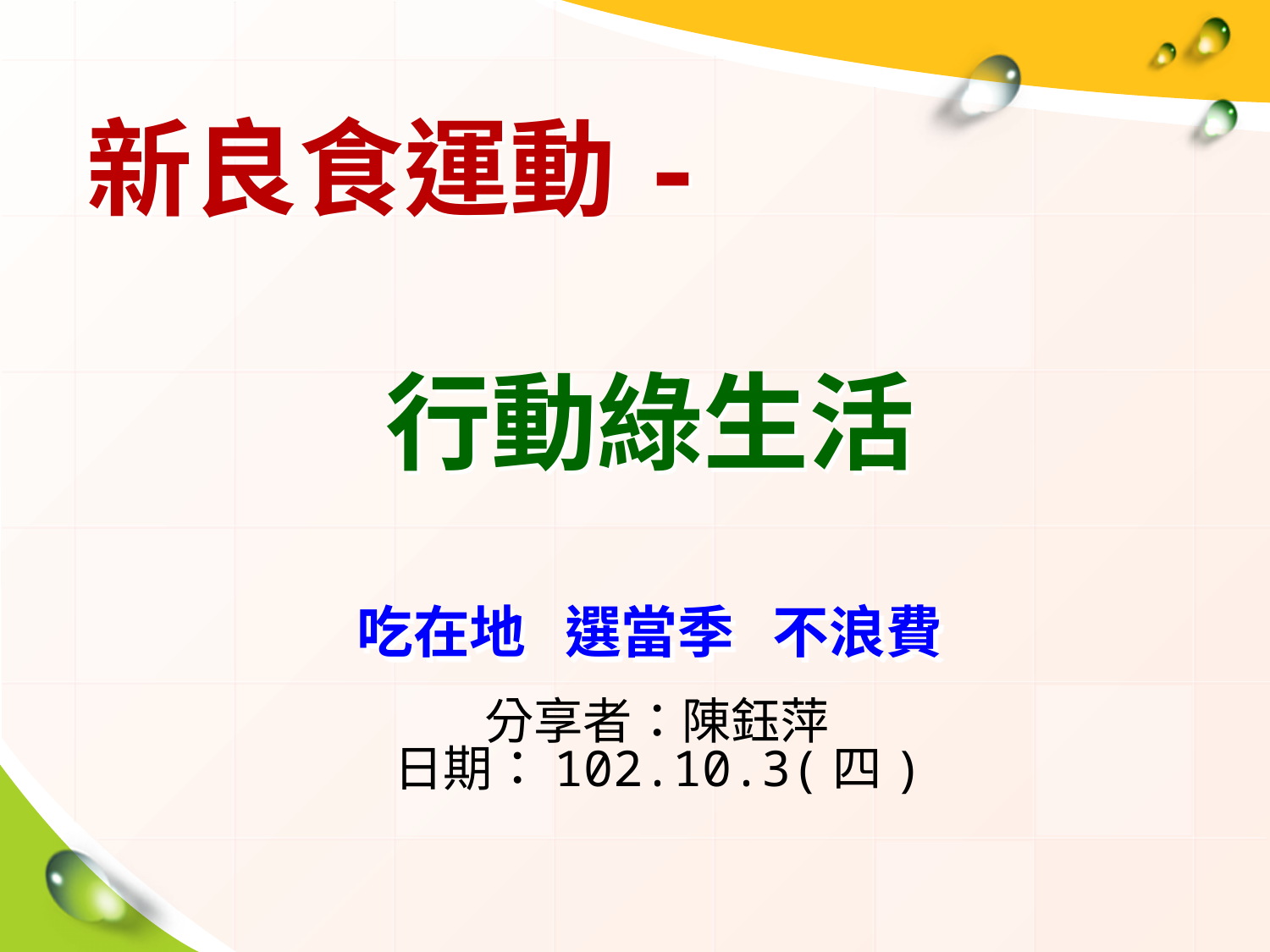

新良食運動-
行動綠生活
吃在地   選當季   不浪費

   分享者：陳鈺萍
日期：102.10.3(四)